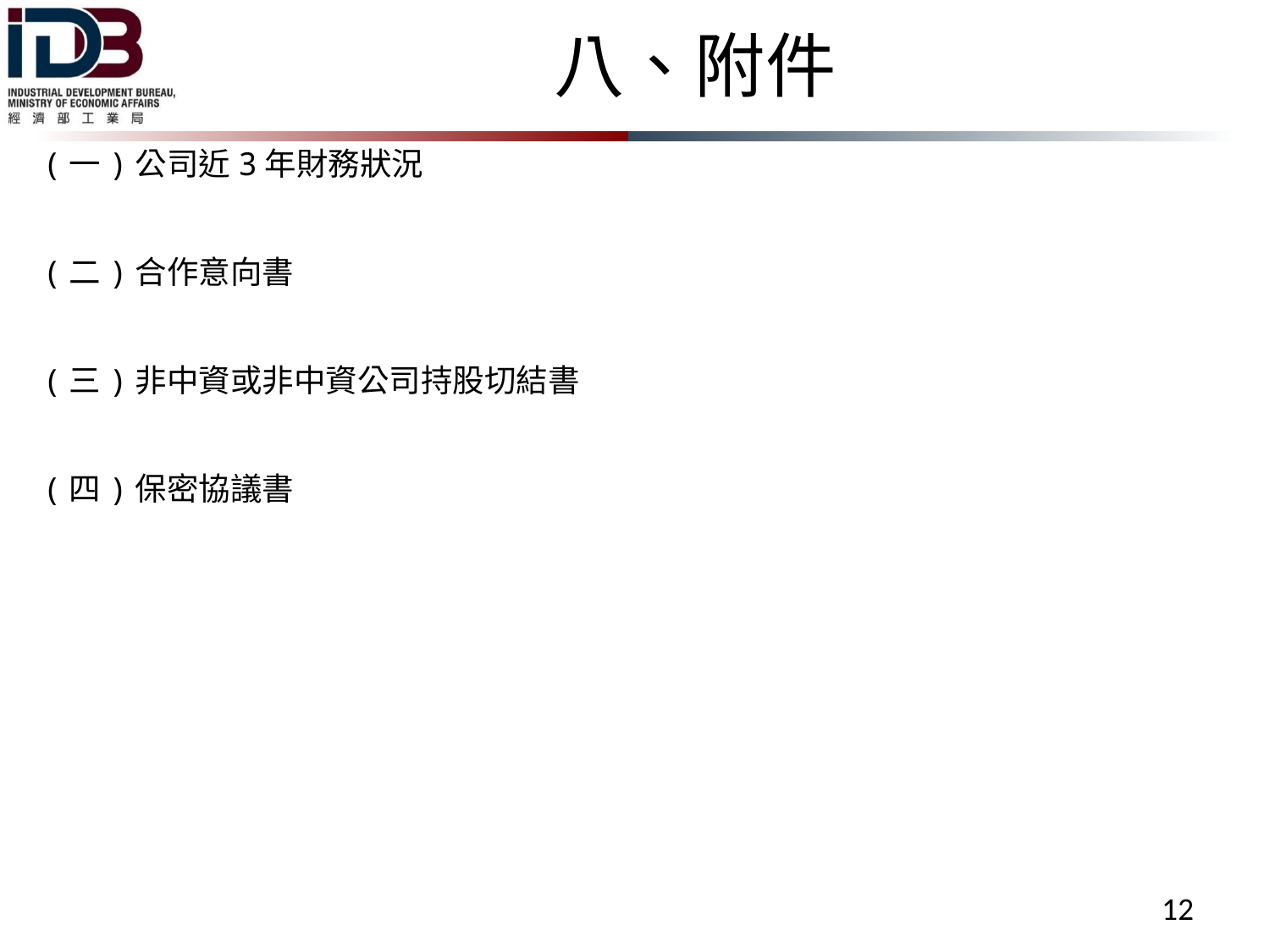

八、附件
(一)公司近3年財務狀況
(二)合作意向書
(三)非中資或非中資公司持股切結書
(四)保密協議書
12